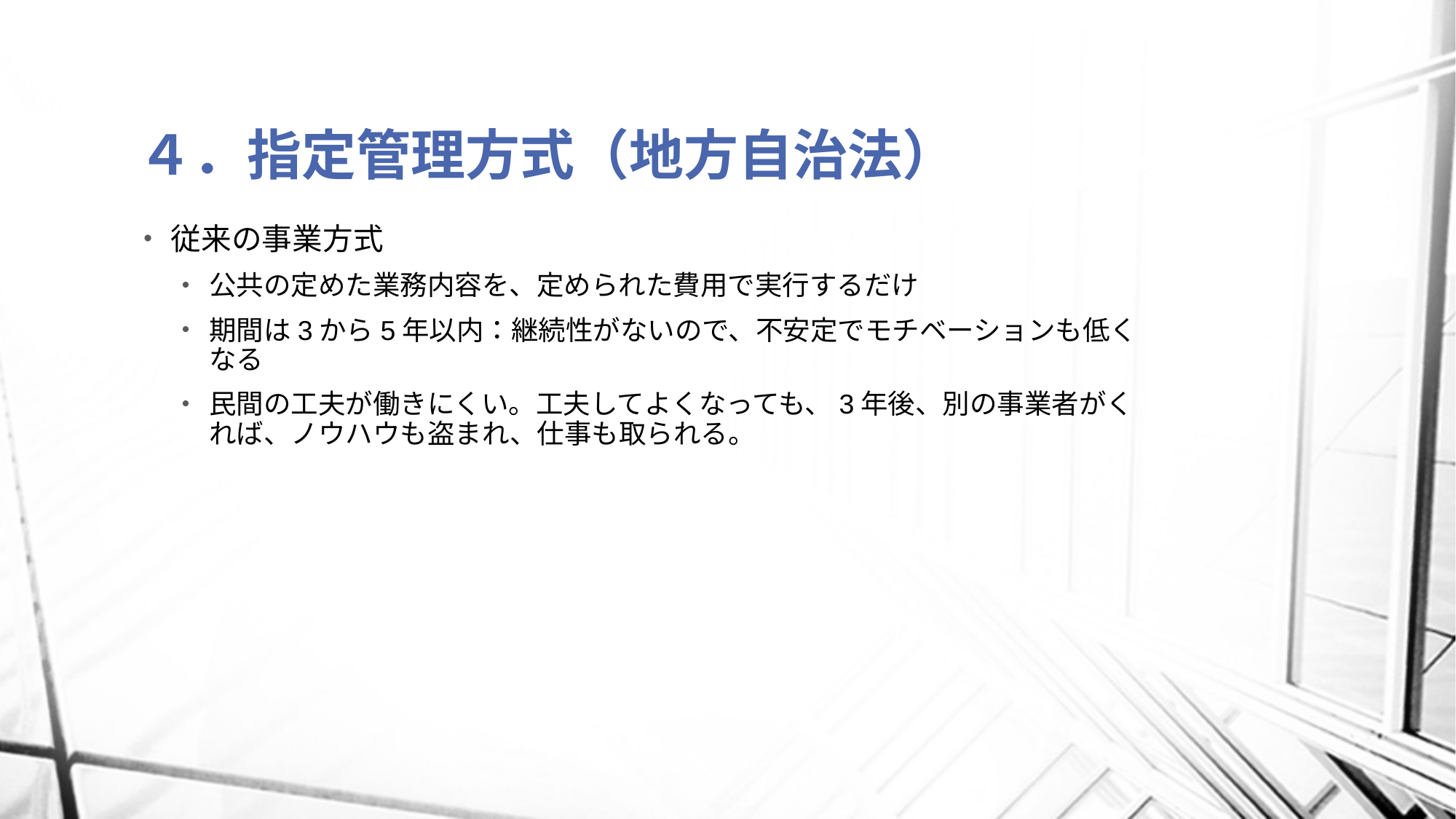

# ４．指定管理方式（地方自治法）
従来の事業方式
公共の定めた業務内容を、定められた費用で実行するだけ
期間は3から5年以内：継続性がないので、不安定でモチベーションも低くなる
民間の工夫が働きにくい。工夫してよくなっても、3年後、別の事業者がくれば、ノウハウも盗まれ、仕事も取られる。